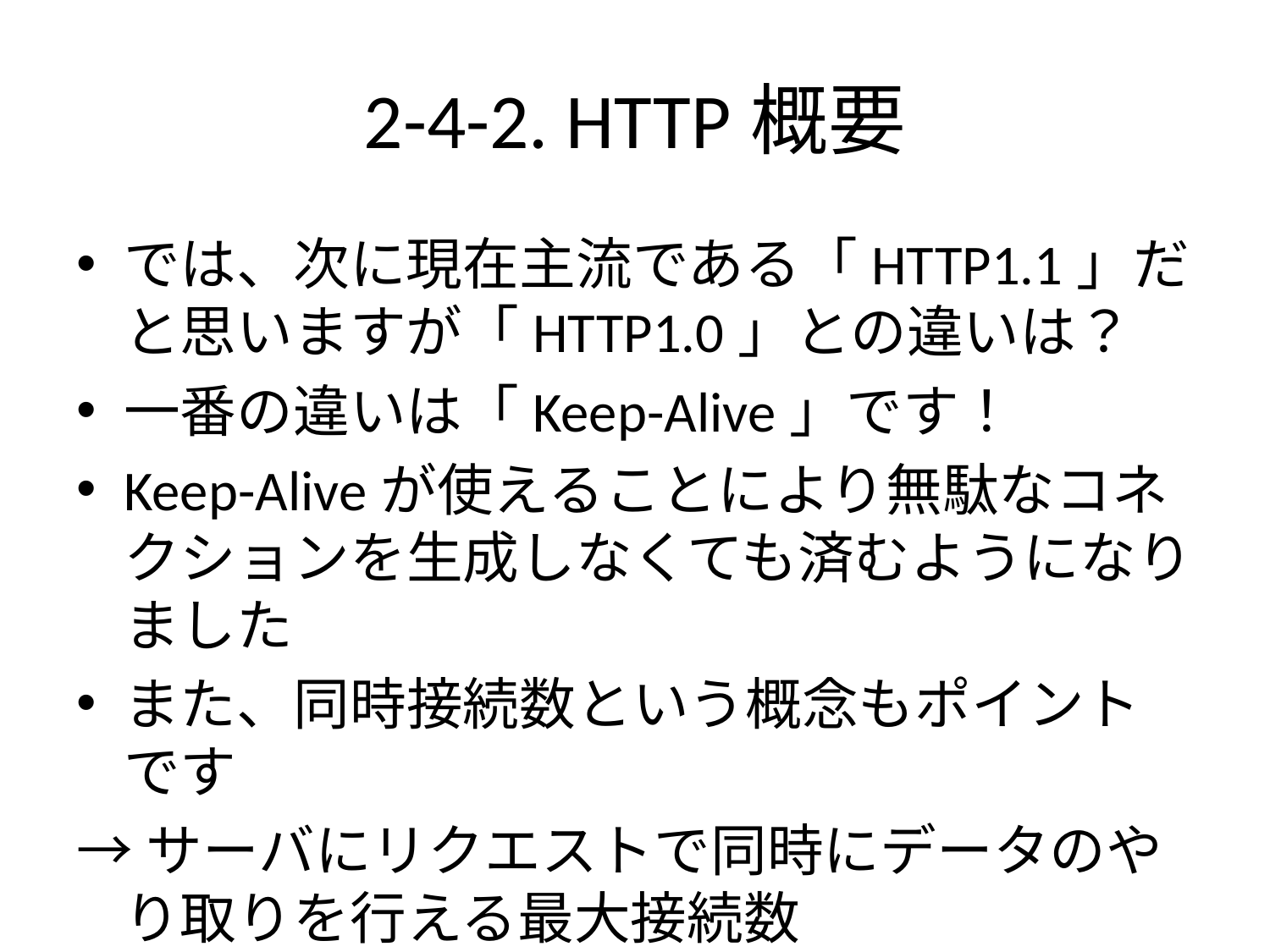

# 2-4-2. HTTP概要
では、次に現在主流である「HTTP1.1」だと思いますが「HTTP1.0」との違いは？
一番の違いは「Keep-Alive」です！
Keep-Aliveが使えることにより無駄なコネクションを生成しなくても済むようになりました
また、同時接続数という概念もポイントです
→サーバにリクエストで同時にデータのやり取りを行える最大接続数